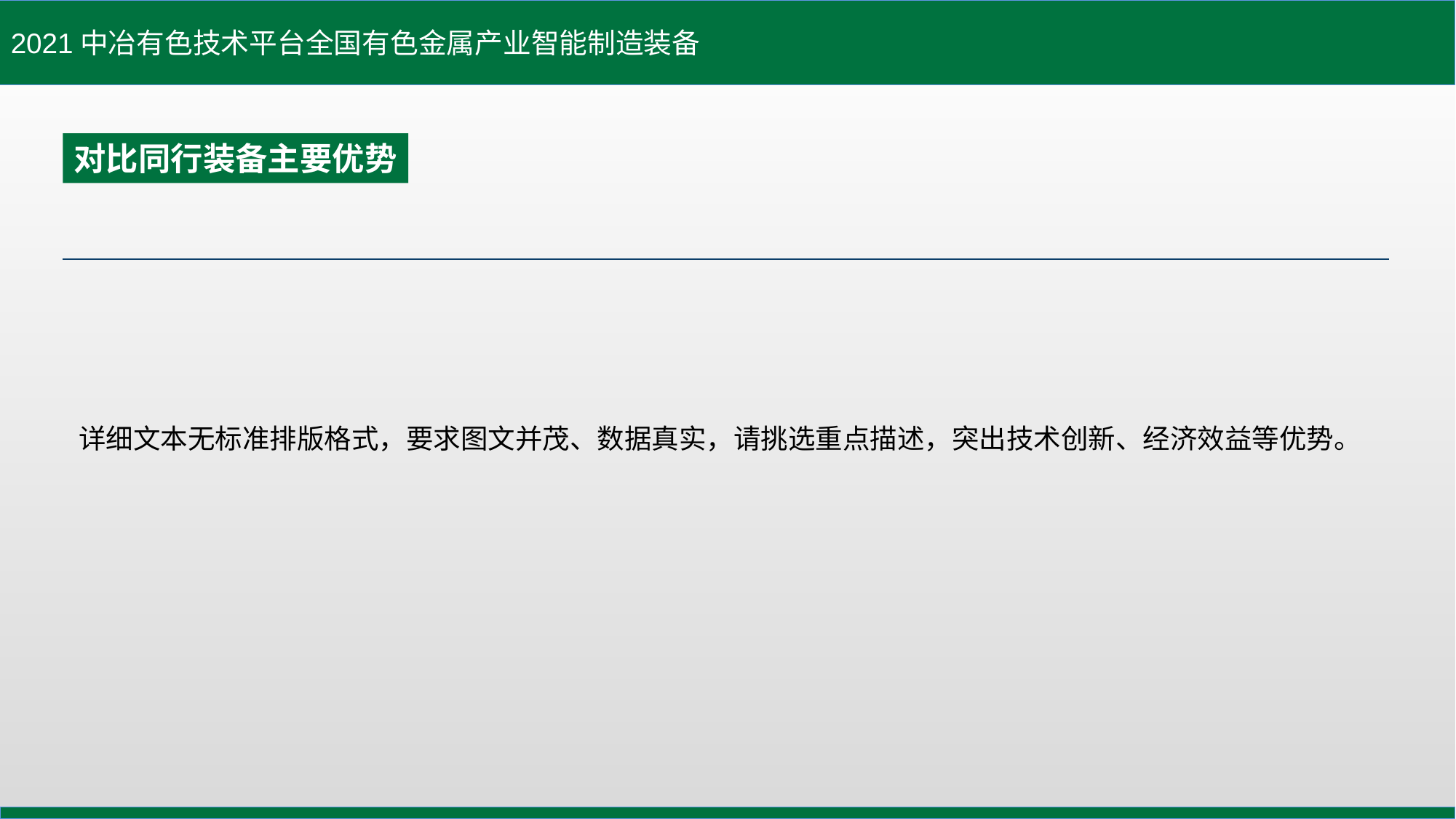

2021中冶有色技术平台全国有色金属产业智能制造装备
对比同行装备主要优势
详细文本无标准排版格式，要求图文并茂、数据真实，请挑选重点描述，突出技术创新、经济效益等优势。